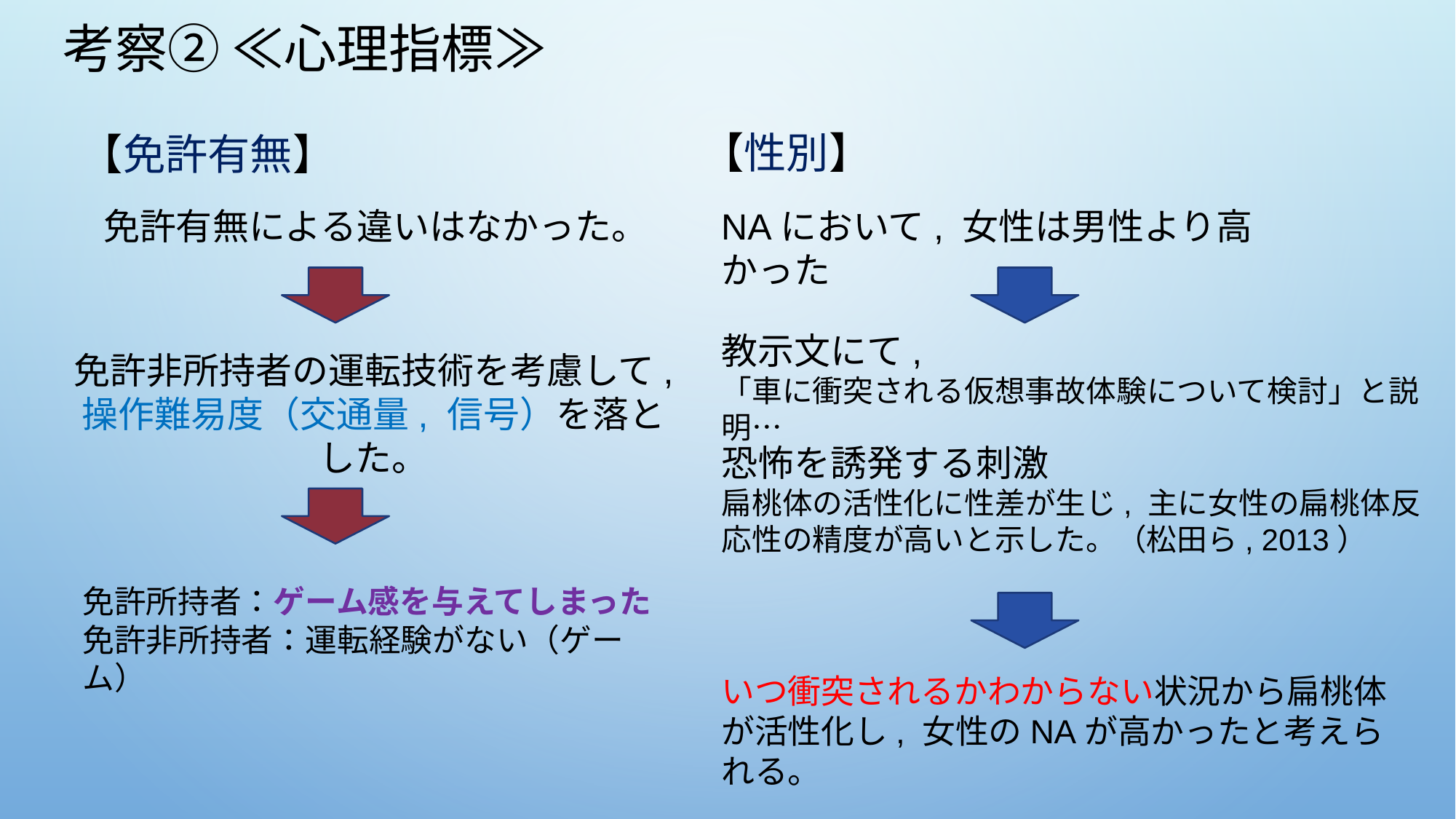

# 考察② ≪心理指標≫
【性別】
【免許有無】
NAにおいて, 女性は男性より高かった
免許有無による違いはなかった。

教示文にて,
「車に衝突される仮想事故体験について検討」と説明…
免許非所持者の運転技術を考慮して, 操作難易度（交通量, 信号）を落とした。
恐怖を誘発する刺激
扁桃体の活性化に性差が生じ, 主に女性の扁桃体反応性の精度が高いと示した。（松田ら, 2013）

免許所持者：ゲーム感を与えてしまった
免許非所持者：運転経験がない（ゲーム）

いつ衝突されるかわからない状況から扁桃体が活性化し, 女性のNAが高かったと考えられる。